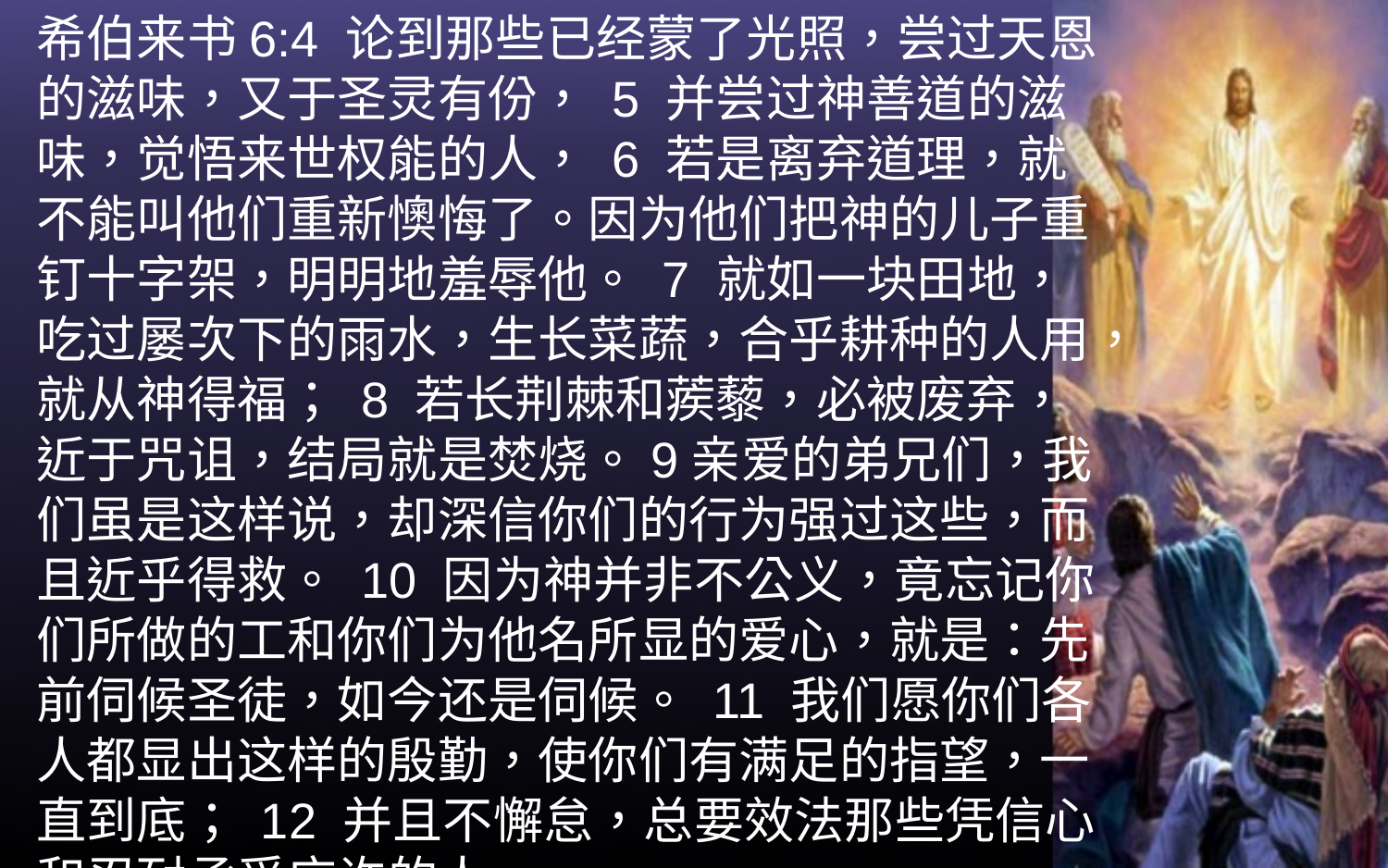

希伯来书6:4 论到那些已经蒙了光照，尝过天恩的滋味，又于圣灵有份， 5 并尝过神善道的滋味，觉悟来世权能的人， 6 若是离弃道理，就不能叫他们重新懊悔了。因为他们把神的儿子重钉十字架，明明地羞辱他。 7 就如一块田地，吃过屡次下的雨水，生长菜蔬，合乎耕种的人用，就从神得福； 8 若长荆棘和蒺藜，必被废弃，近于咒诅，结局就是焚烧。9亲爱的弟兄们，我们虽是这样说，却深信你们的行为强过这些，而且近乎得救。 10 因为神并非不公义，竟忘记你们所做的工和你们为他名所显的爱心，就是：先前伺候圣徒，如今还是伺候。 11 我们愿你们各人都显出这样的殷勤，使你们有满足的指望，一直到底； 12 并且不懈怠，总要效法那些凭信心和忍耐承受应许的人。